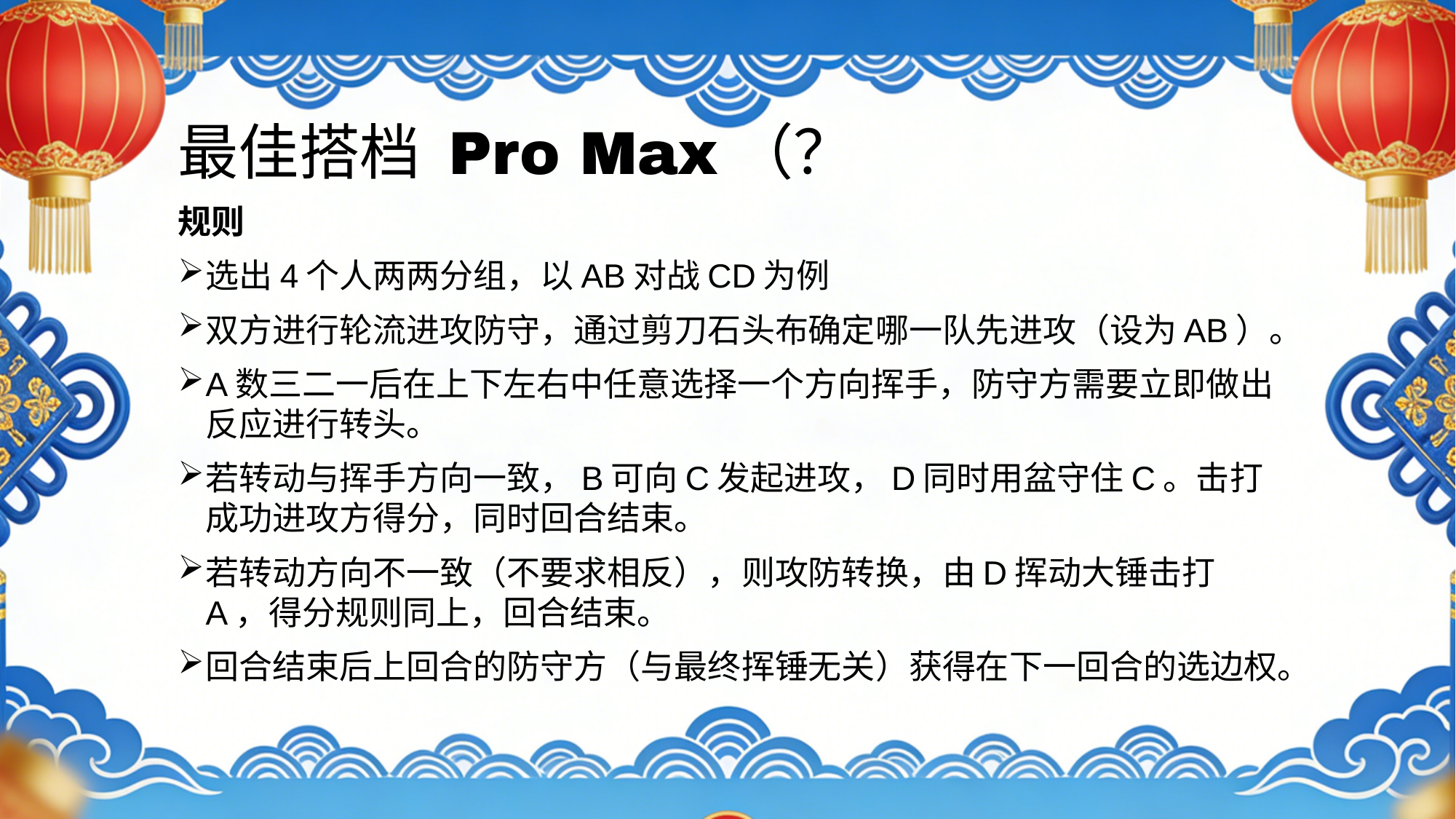

最佳搭档 Pro Max（？
规则
选出4个人两两分组，以AB对战CD为例
双方进行轮流进攻防守，通过剪刀石头布确定哪一队先进攻（设为AB）。
A数三二一后在上下左右中任意选择一个方向挥手，防守方需要立即做出反应进行转头。
若转动与挥手方向一致，B可向C发起进攻，D同时用盆守住C。击打成功进攻方得分，同时回合结束。
若转动方向不一致（不要求相反），则攻防转换，由D挥动大锤击打A，得分规则同上，回合结束。
回合结束后上回合的防守方（与最终挥锤无关）获得在下一回合的选边权。